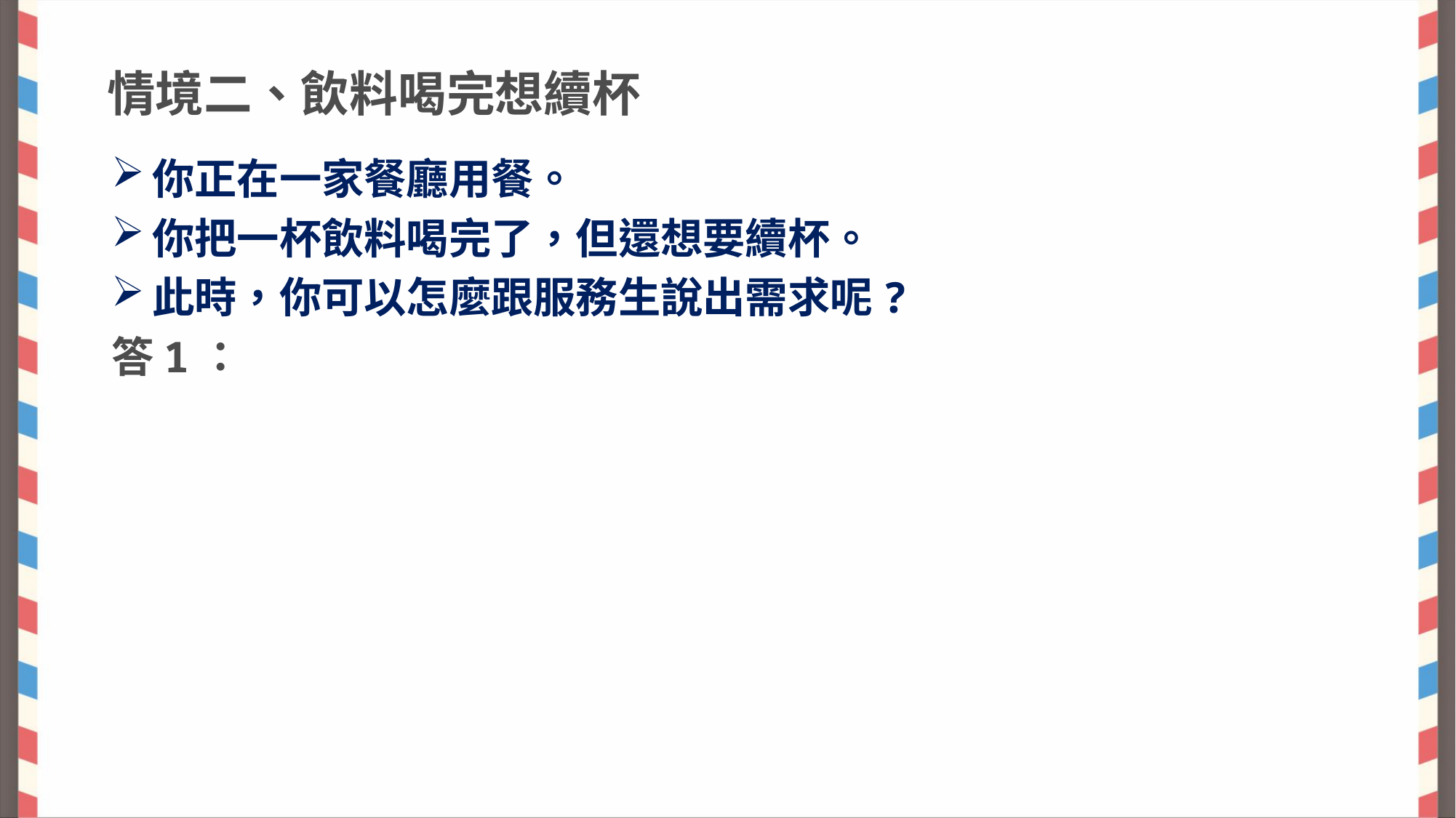

# 情境二、飲料喝完想續杯
你正在一家餐廳用餐。
你把一杯飲料喝完了，但還想要續杯。
此時，你可以怎麼跟服務生說出需求呢?
答1：